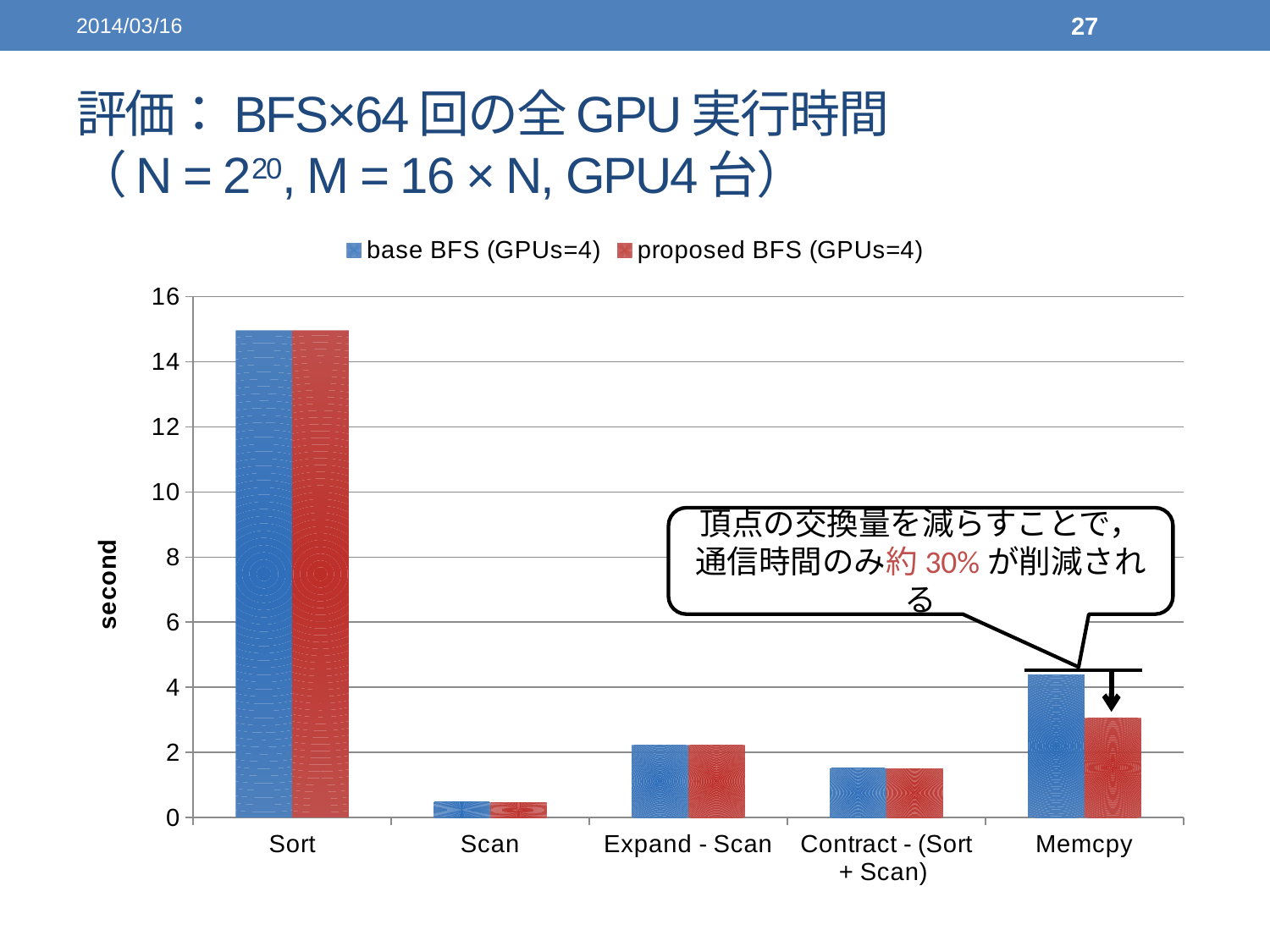

2014/03/16
27
# 評価：BFS×64回の全GPU実行時間 （N = 220, M = 16 × N, GPU4台）

### Chart

| Category | base BFS (GPUs=4) | proposed BFS (GPUs=4) |
|---|---|---|
| Sort | 14.962709 | 14.961848 |
| Scan | 0.469036759 | 0.456296639 |
| Expand - Scan | 2.222545 | 2.222449 |
| Contract - (Sort + Scan)  | 1.510586 | 1.506352 |
| Memcpy | 4.391411 | 3.05827 |
頂点の交換量を減らすことで，通信時間のみ約30%が削減される